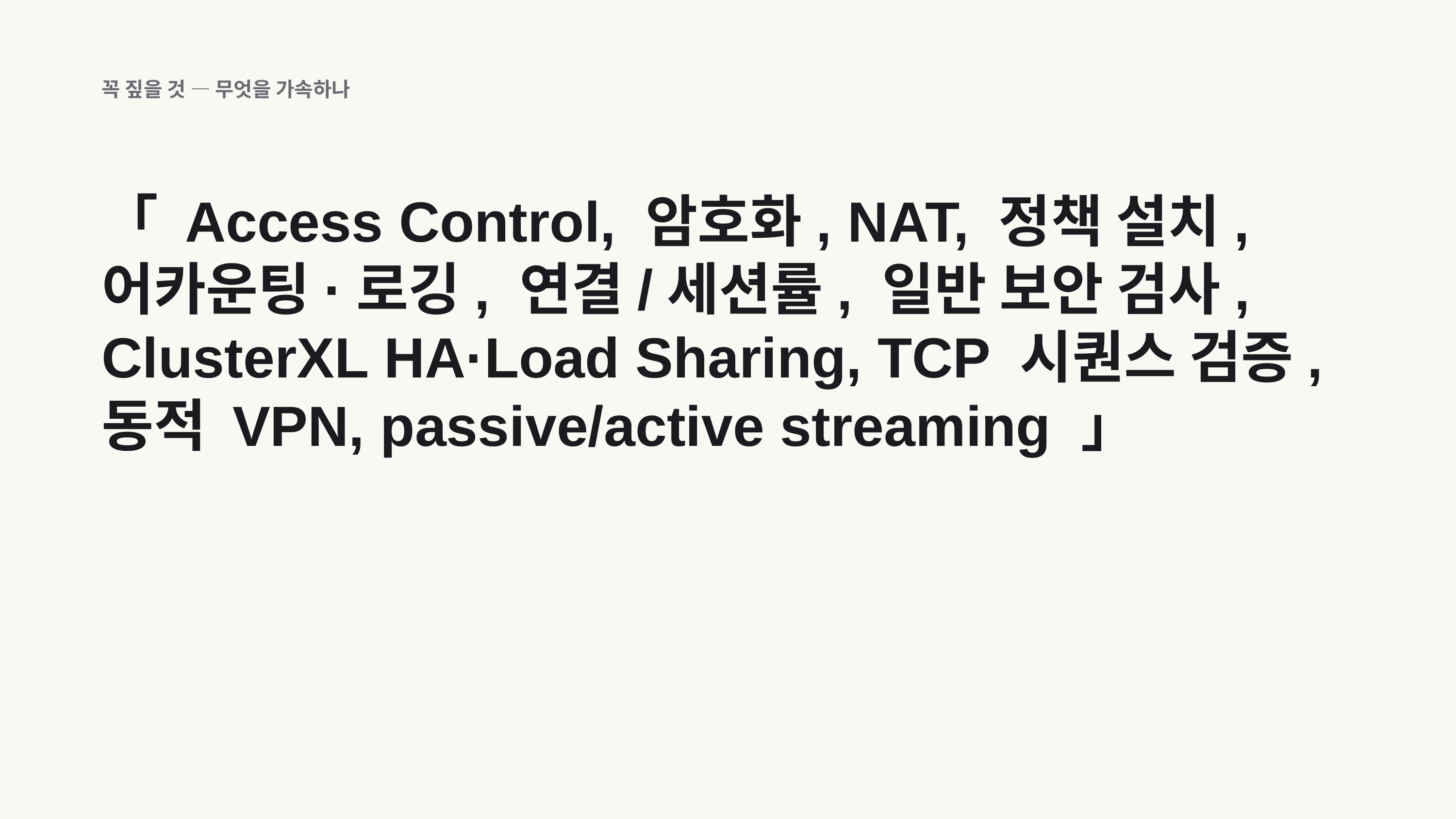

꼭 짚을 것 — 무엇을 가속하나
「 Access Control, 암호화, NAT, 정책 설치, 어카운팅·로깅, 연결/세션률, 일반 보안 검사, ClusterXL HA·Load Sharing, TCP 시퀀스 검증, 동적 VPN, passive/active streaming 」